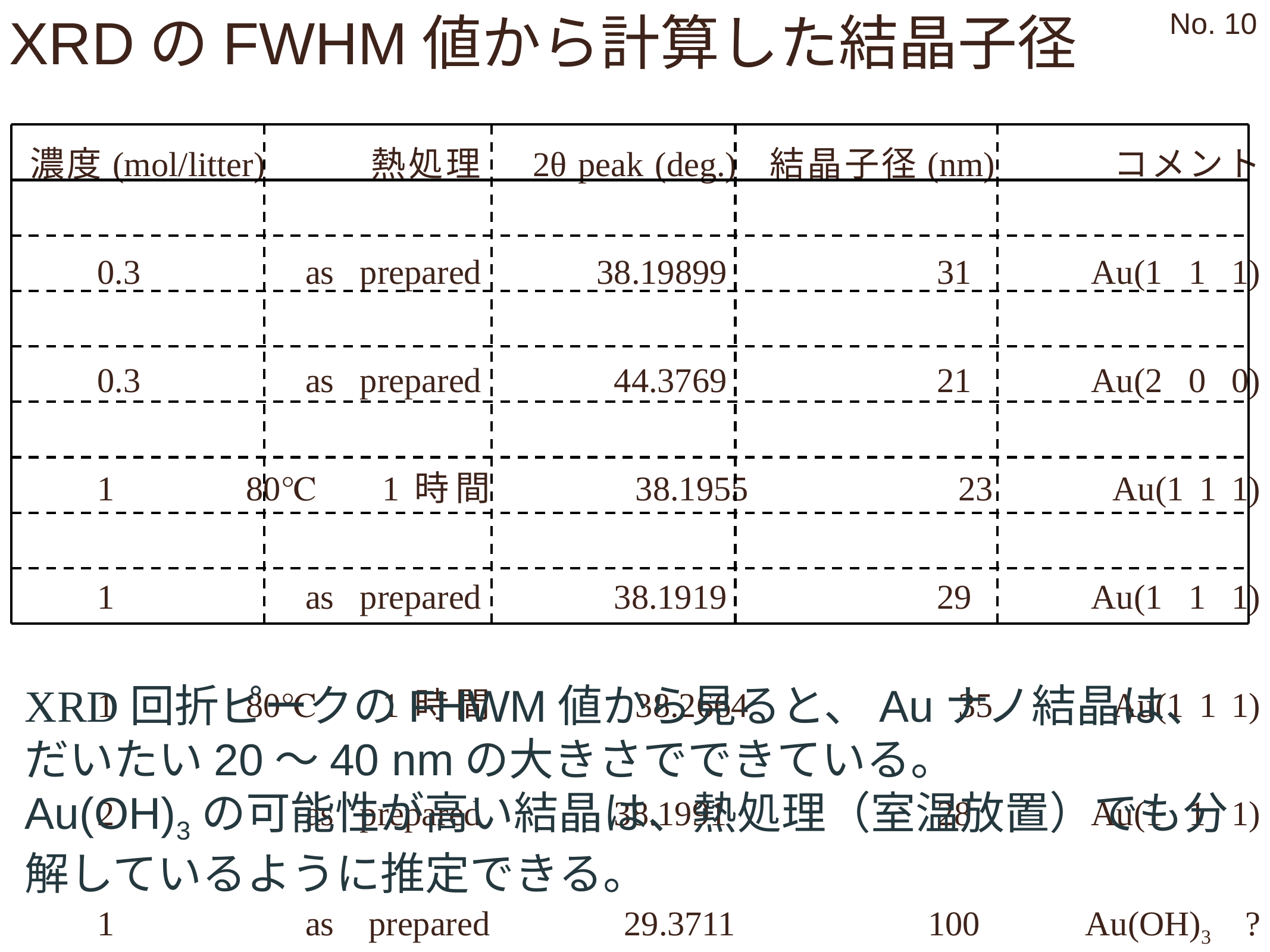

XRDのFWHM値から計算した結晶子径
No. 10
	濃度(mol/litter)	熱処理	2θ peak (deg.)	結晶子径(nm)	コメント
	0.3	as prepared	38.19899	31	Au(1 1 1)
	0.3	as prepared	44.3769	21	Au(2 0 0)
	1	80℃　1時間	38.1955	23	Au(1 1 1)
	1	as prepared	38.1919	29	Au(1 1 1)
	1	80℃　1時間	38.2664	35	Au(1 1 1)
	2	as prepared	38.1991	28	Au(1 1 1)
	1	as prepared	29.3711	100	Au(OH)3 ?
	1	室温一ヶ月	29.4165	60	Au(OH)3 ?
XRD回折ピークのFHWM値から見ると、Auナノ結晶は、だいたい20〜40 nmの大きさでできている。
Au(OH)3の可能性が高い結晶は、熱処理（室温放置）でも分解しているように推定できる。